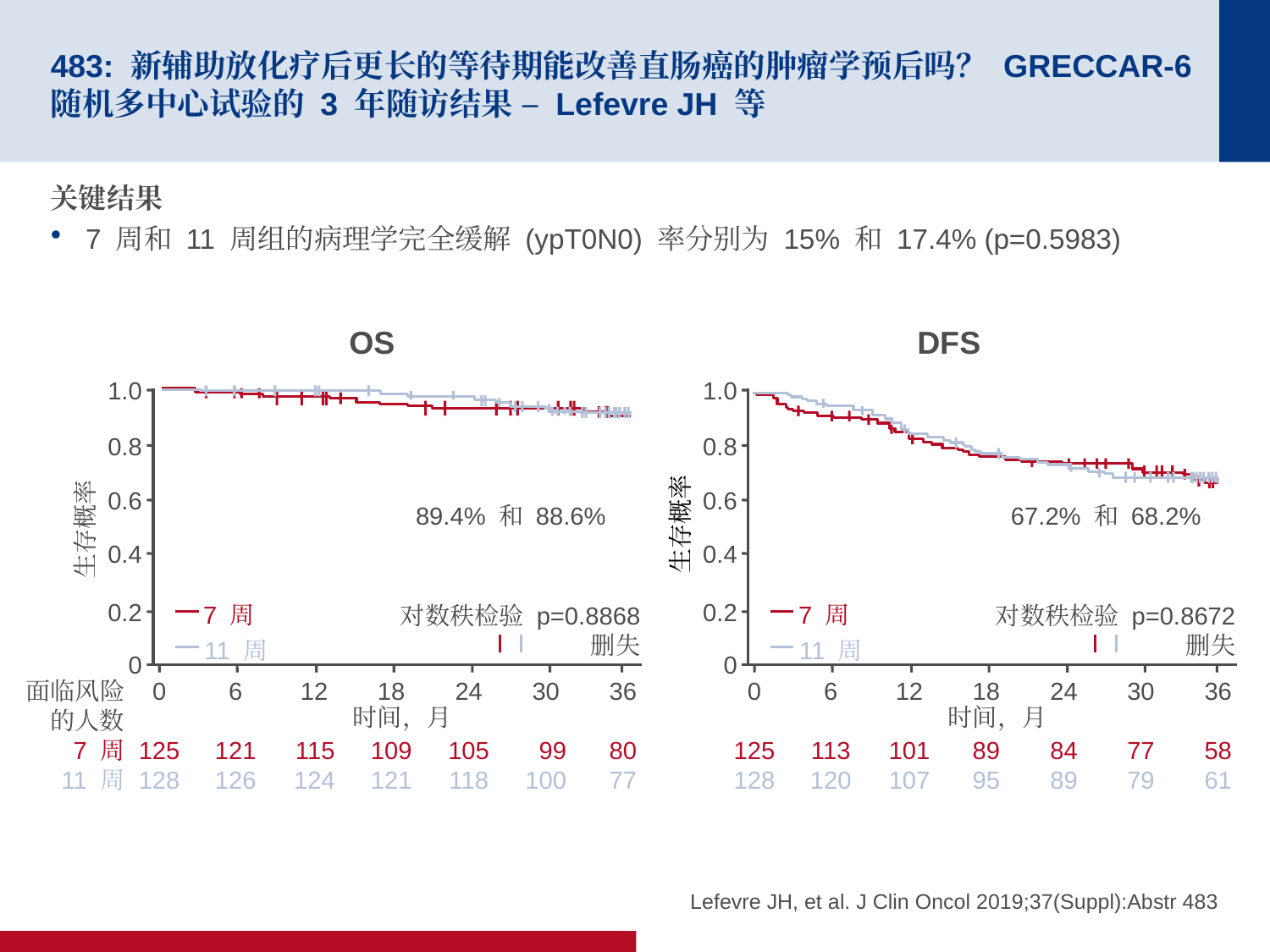

# 483: 新辅助放化疗后更长的等待期能改善直肠癌的肿瘤学预后吗？ GRECCAR-6 随机多中心试验的 3 年随访结果 – Lefevre JH 等
关键结果
7 周和 11 周组的病理学完全缓解 (ypT0N0) 率分别为 15% 和 17.4% (p=0.5983)
OS
DFS
1.0

0.8

0.6
生存概率

0.4

0.2

0

时间，月

89.4% 和 88.6%
7 周
对数秩检验 p=0.8868
删失
11 周
面临风险
的人数
7 周
11 周
0

125
128
6

121
126
12

115
124
18

109
121
24

105
118
30

99
100
36

80
77
1.0

0.8

0.6
生存概率

0.4

0.2

0

时间，月

67.2% 和 68.2%
7 周
对数秩检验 p=0.8672
删失
11 周
36

58
61
0

125
128
6

113
120
12

101
107
18

89
95
24

84
89
30

77
79
Lefevre JH, et al. J Clin Oncol 2019;37(Suppl):Abstr 483